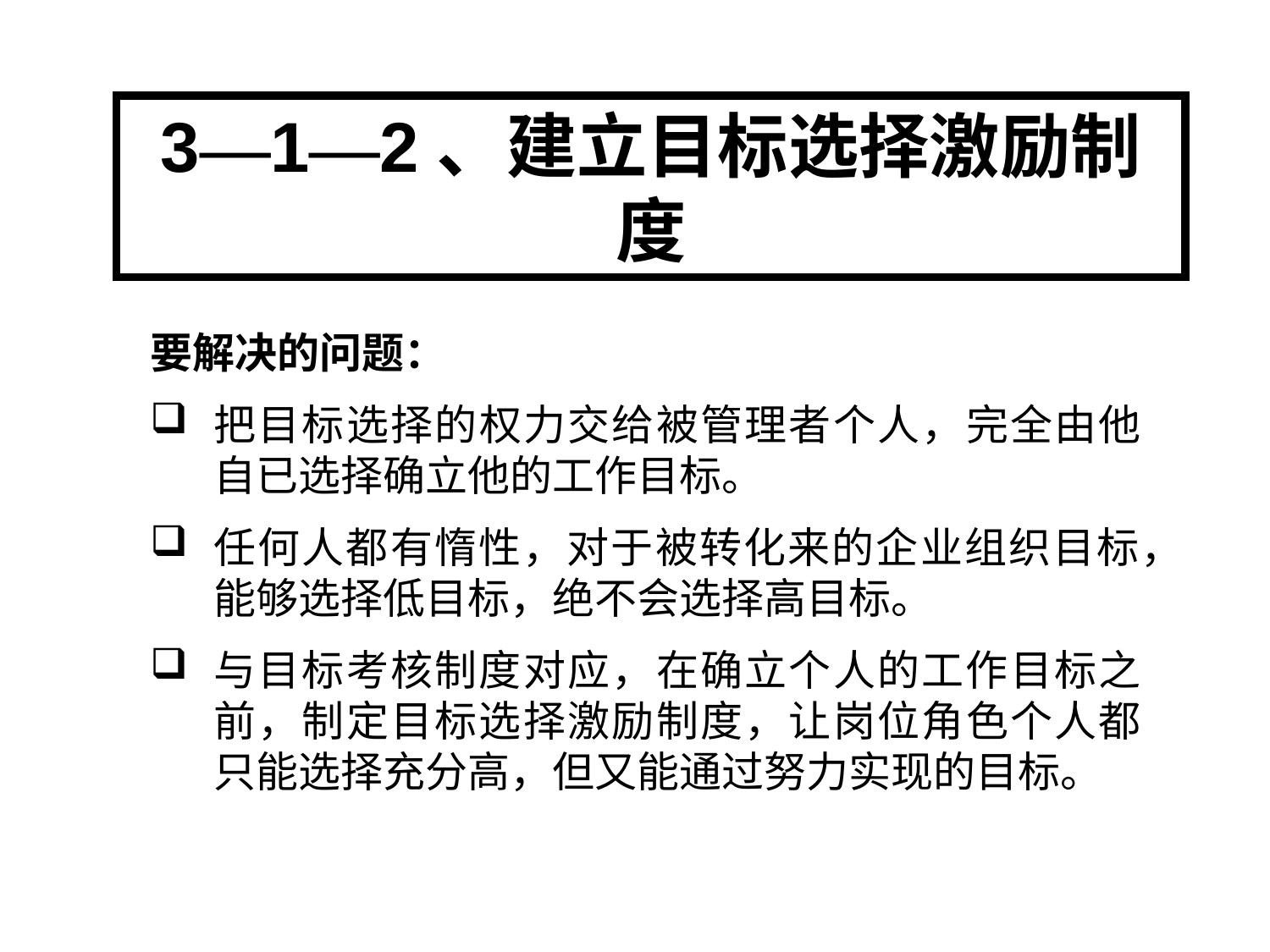

3—1—2、建立目标选择激励制度
要解决的问题：
把目标选择的权力交给被管理者个人，完全由他自已选择确立他的工作目标。
任何人都有惰性，对于被转化来的企业组织目标，能够选择低目标，绝不会选择高目标。
与目标考核制度对应，在确立个人的工作目标之前，制定目标选择激励制度，让岗位角色个人都只能选择充分高，但又能通过努力实现的目标。